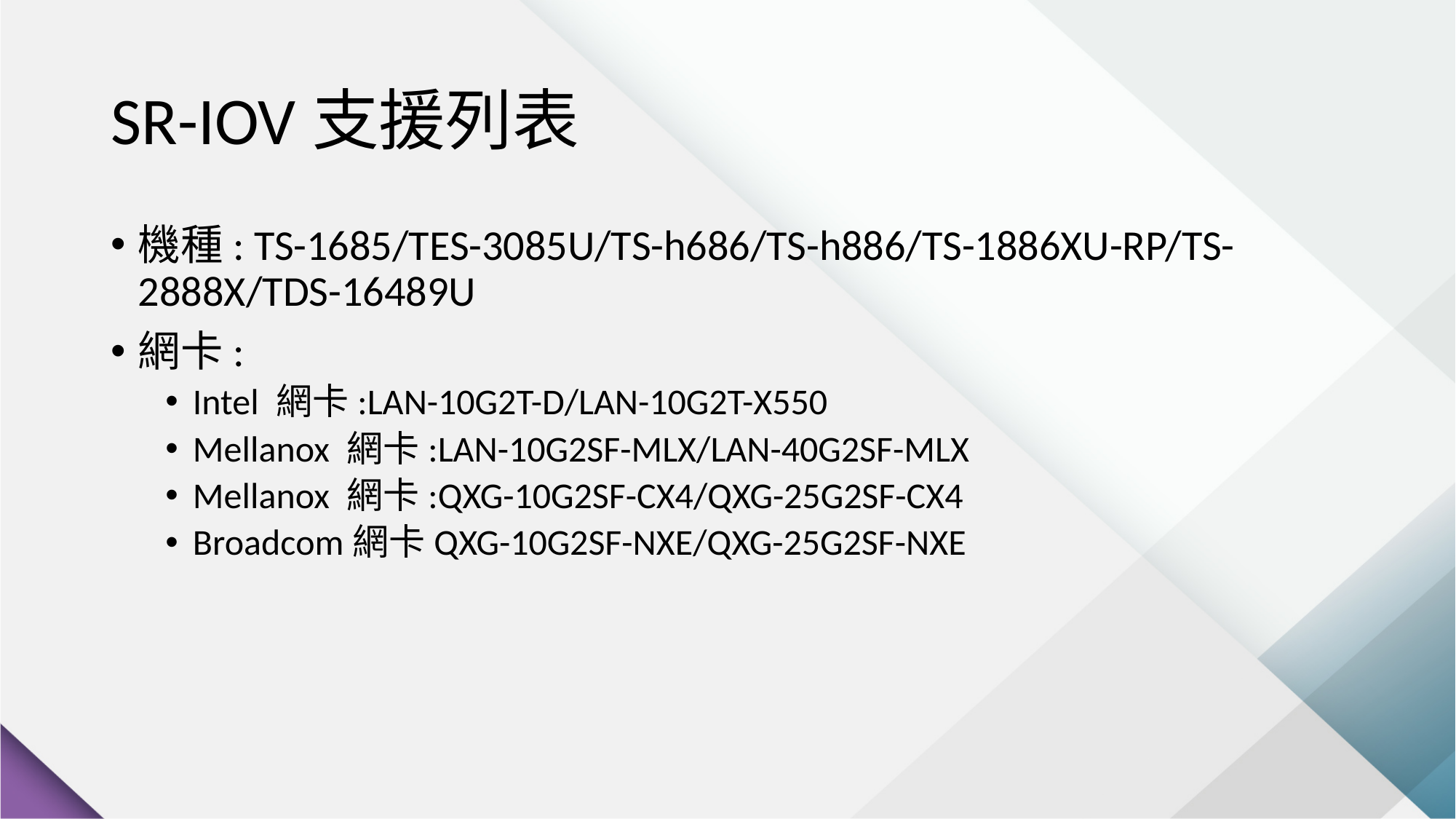

SR-IOV支援列表
機種: TS-1685/TES-3085U/TS-h686/TS-h886/TS-1886XU-RP/TS-2888X/TDS-16489U
網卡:
Intel 網卡:LAN-10G2T-D/LAN-10G2T-X550
Mellanox 網卡:LAN-10G2SF-MLX/LAN-40G2SF-MLX
Mellanox 網卡:QXG-10G2SF-CX4/QXG-25G2SF-CX4
Broadcom網卡QXG-10G2SF-NXE/QXG-25G2SF-NXE